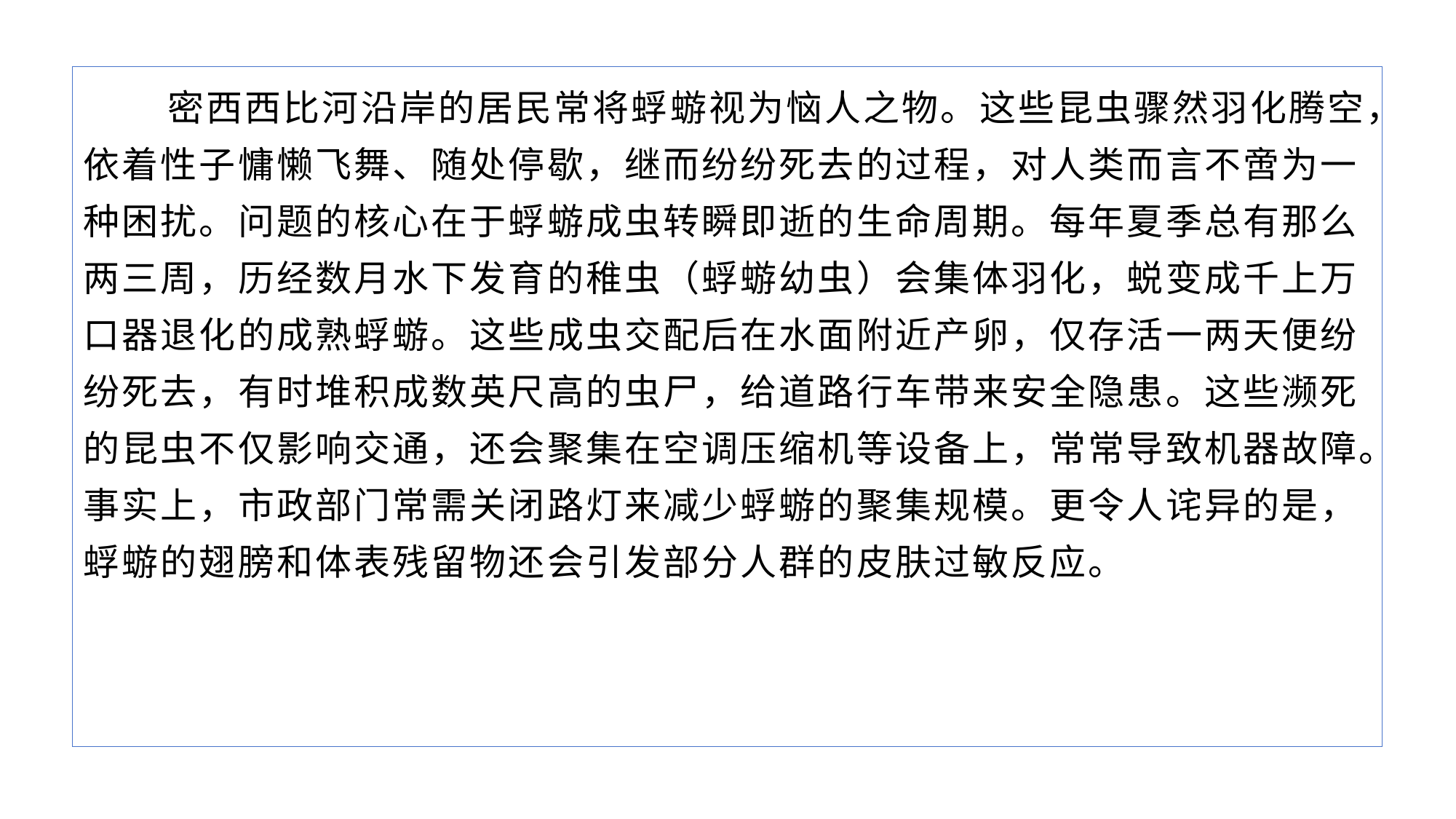

密西西比河沿岸的居民常将蜉蝣视为恼人之物。这些昆虫骤然羽化腾空，依着性子慵懒飞舞、随处停歇，继而纷纷死去的过程，对人类而言不啻为一种困扰。问题的核心在于蜉蝣成虫转瞬即逝的生命周期。每年夏季总有那么两三周，历经数月水下发育的稚虫（蜉蝣幼虫）会集体羽化，蜕变成千上万口器退化的成熟蜉蝣。这些成虫交配后在水面附近产卵，仅存活一两天便纷纷死去，有时堆积成数英尺高的虫尸，给道路行车带来安全隐患。这些濒死的昆虫不仅影响交通，还会聚集在空调压缩机等设备上，常常导致机器故障。事实上，市政部门常需关闭路灯来减少蜉蝣的聚集规模。更令人诧异的是，蜉蝣的翅膀和体表残留物还会引发部分人群的皮肤过敏反应。